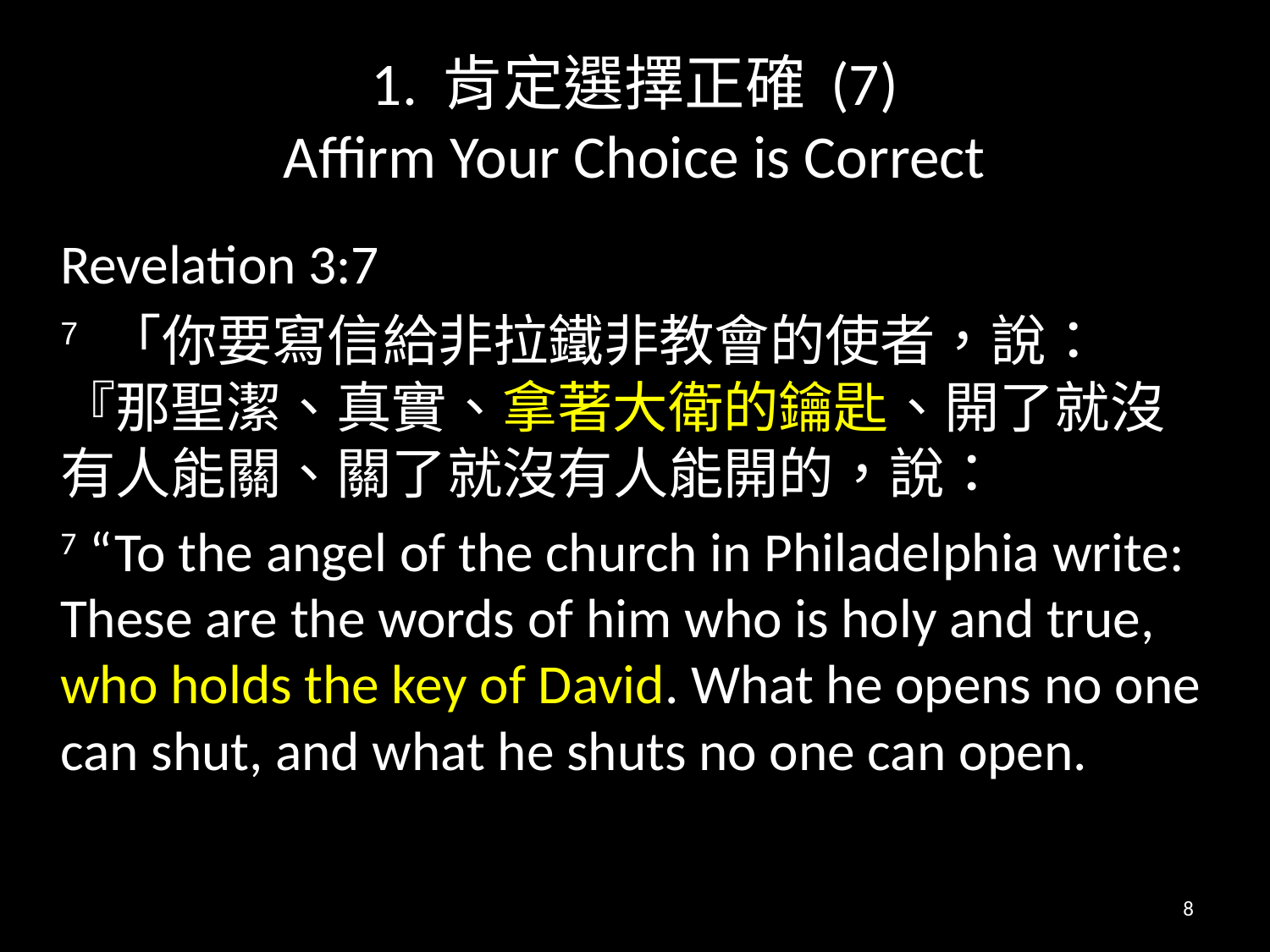

# 1. 肯定選擇正確 (7) Affirm Your Choice is Correct
Revelation 3:7
7 「你要寫信給非拉鐵非教會的使者，說：『那聖潔、真實、拿著大衛的鑰匙、開了就沒有人能關、關了就沒有人能開的，說：
7 “To the angel of the church in Philadelphia write: These are the words of him who is holy and true, who holds the key of David. What he opens no one can shut, and what he shuts no one can open.

8